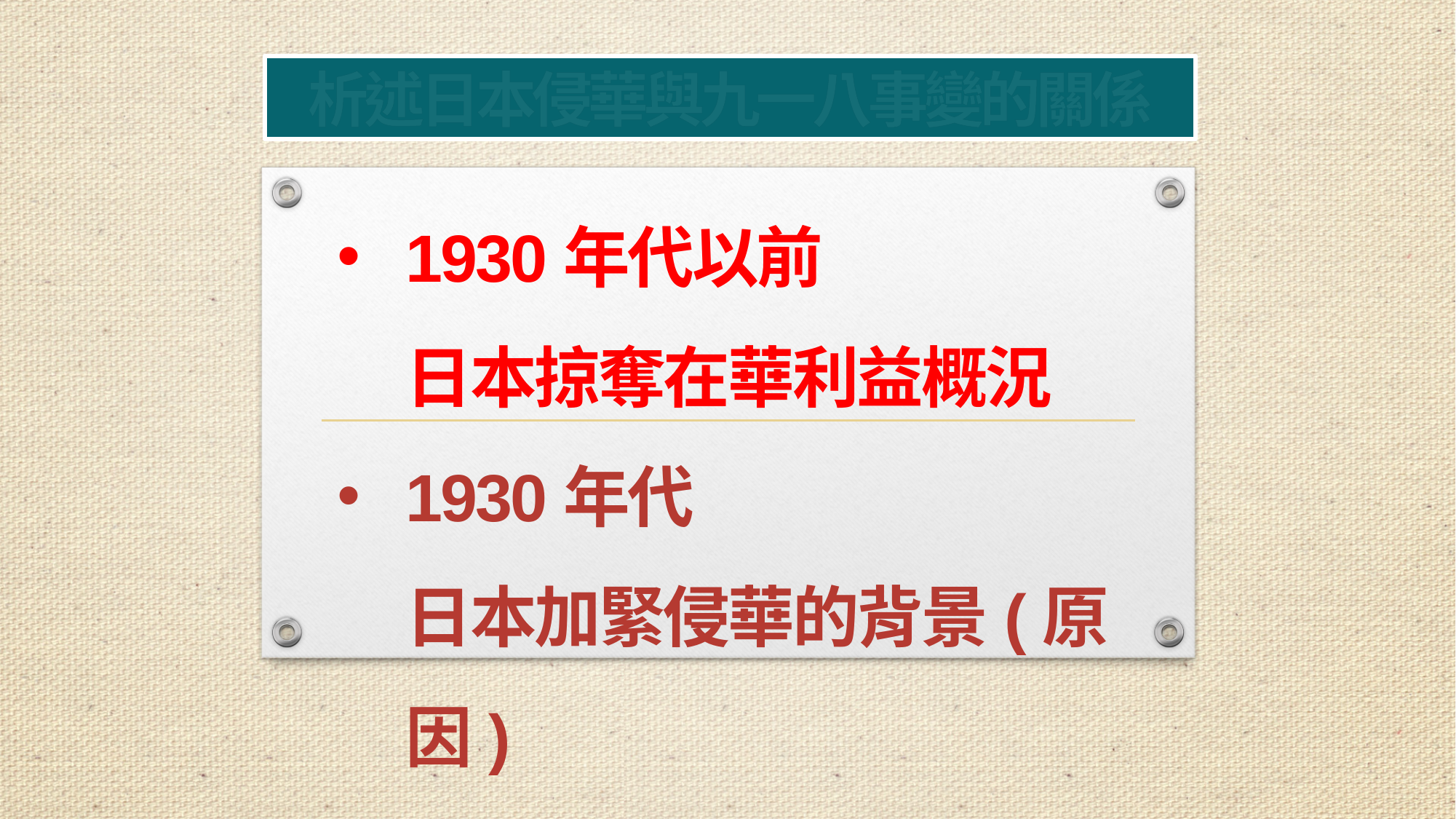

析述日本侵華與九一八事變的關係
1930年代以前
日本掠奪在華利益概況
1930年代
日本加緊侵華的背景(原因)